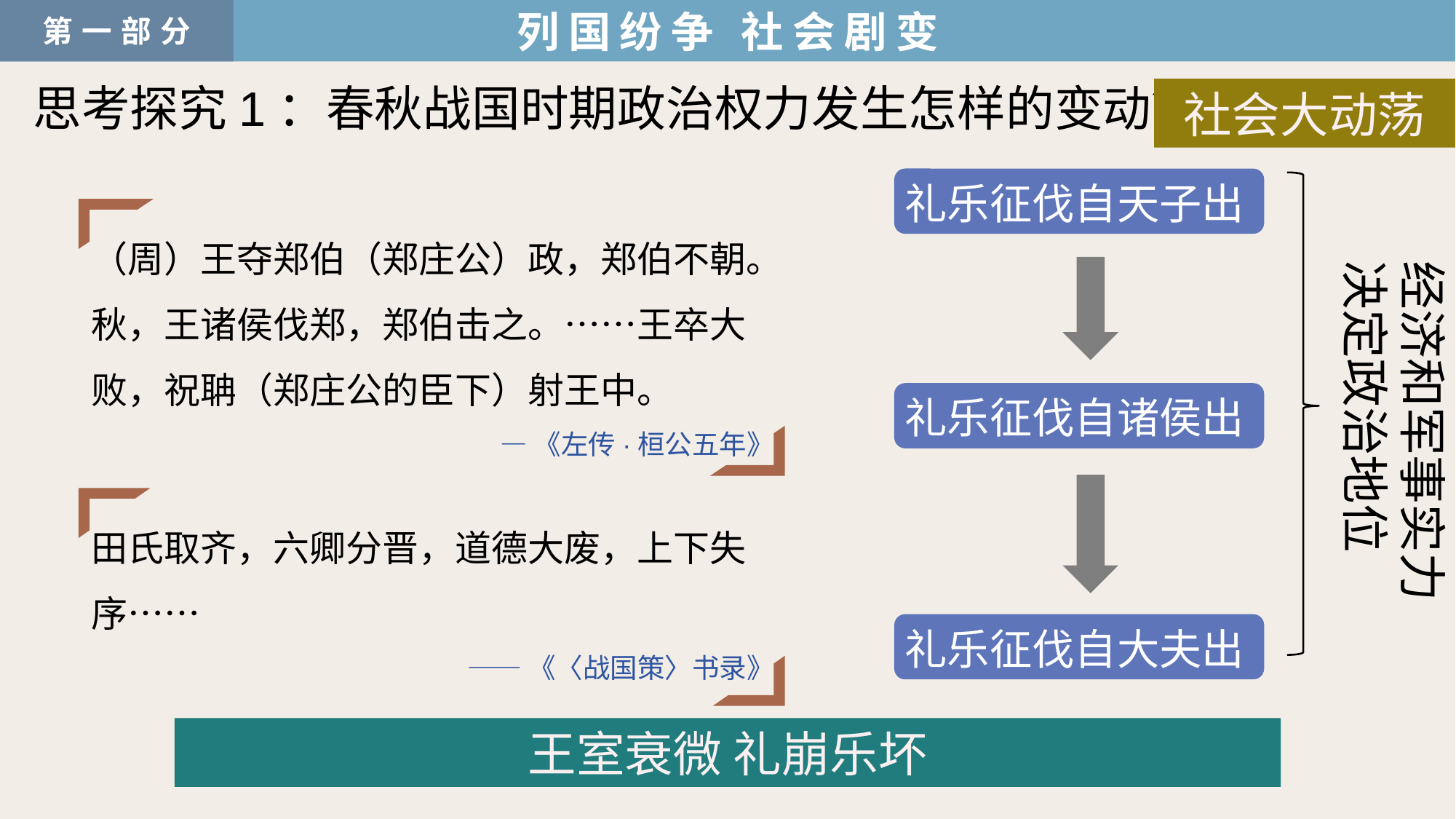

列国纷争 社会剧变
第一部分
社会大动荡
思考探究1：春秋战国时期政治权力发生怎样的变动？

礼乐征伐自天子出

（周）王夺郑伯（郑庄公）政，郑伯不朝。秋，王诸侯伐郑，郑伯击之。……王卒大败，祝聃（郑庄公的臣下）射王中。
—《左传·桓公五年》

经济和军事实力
决定政治地位

礼乐征伐自诸侯出

田氏取齐，六卿分晋，道德大废，上下失序……
——《〈战国策〉书录》

礼乐征伐自大夫出
王室衰微 礼崩乐坏